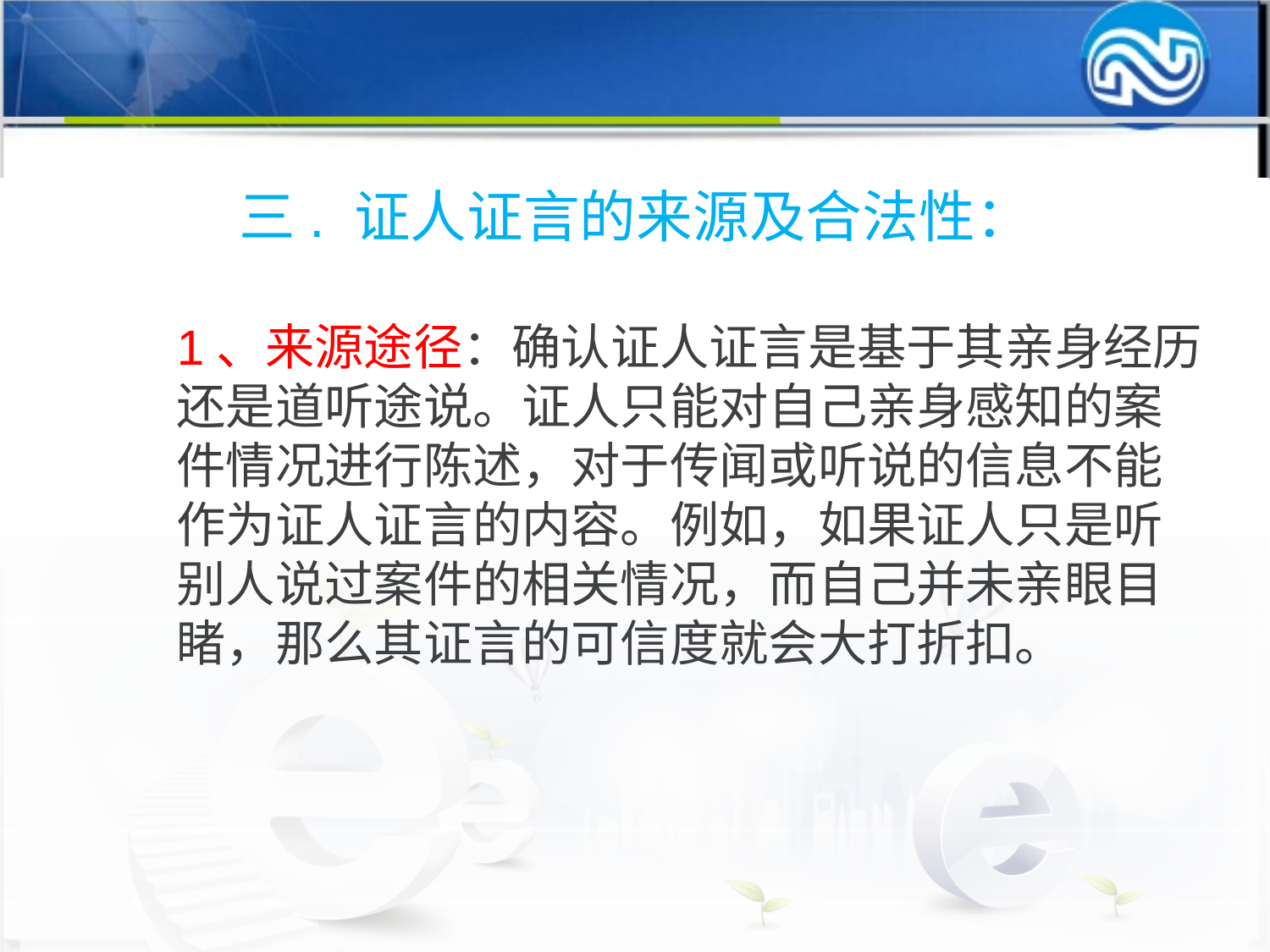

三. 证人证言的来源及合法性：
1、来源途径：确认证人证言是基于其亲身经历还是道听途说。证人只能对自己亲身感知的案件情况进行陈述，对于传闻或听说的信息不能作为证人证言的内容。例如，如果证人只是听别人说过案件的相关情况，而自己并未亲眼目睹，那么其证言的可信度就会大打折扣。